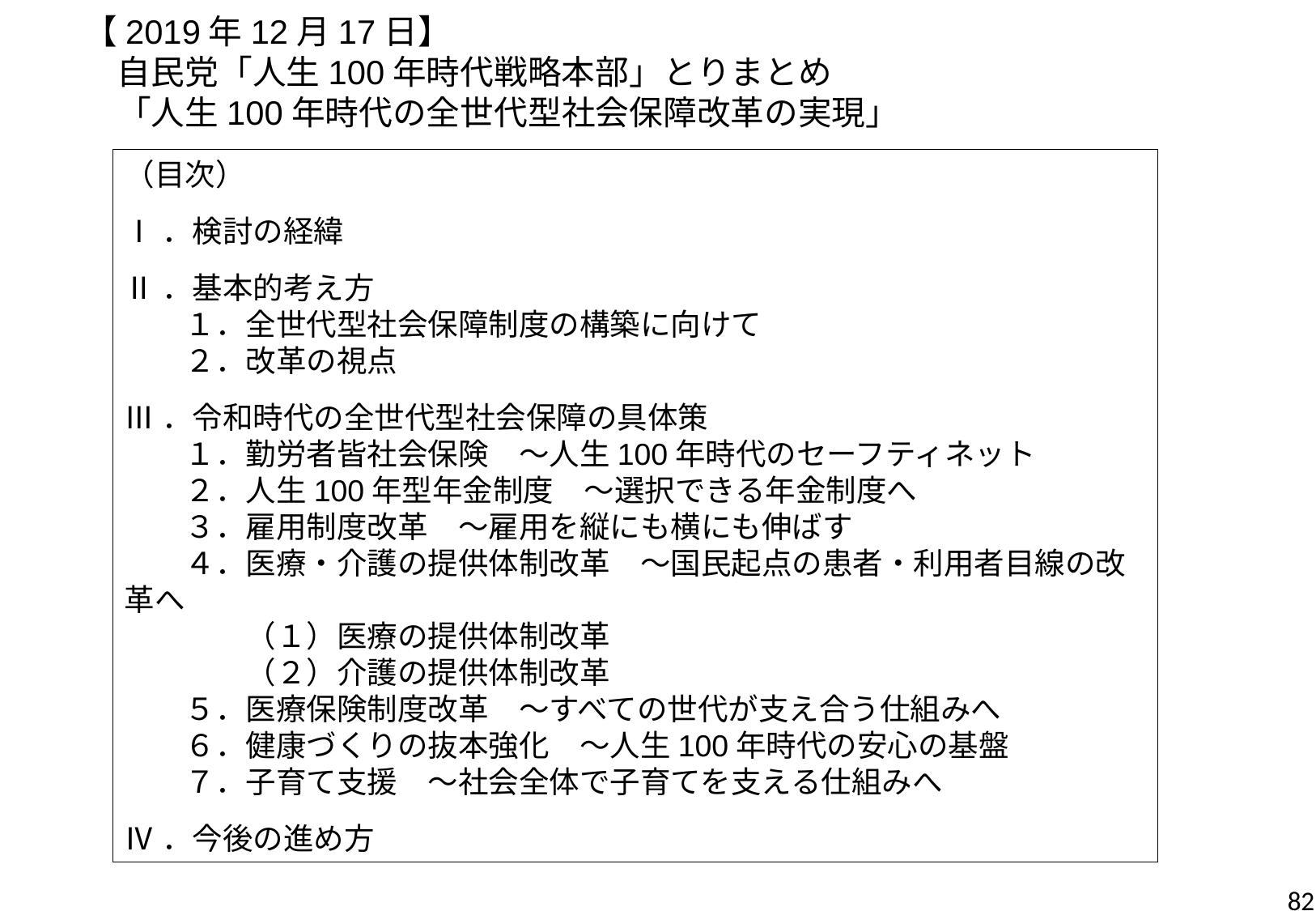

【2019年12月17日】
　自民党「人生100年時代戦略本部」とりまとめ
　「人生100年時代の全世代型社会保障改革の実現」
（目次）
Ⅰ．検討の経緯
Ⅱ．基本的考え方
　　１．全世代型社会保障制度の構築に向けて
　　２．改革の視点
Ⅲ．令和時代の全世代型社会保障の具体策
　　１．勤労者皆社会保険　～人生100年時代のセーフティネット
　　２．人生100年型年金制度　～選択できる年金制度へ
　　３．雇用制度改革　～雇用を縦にも横にも伸ばす
　　４．医療・介護の提供体制改革　～国民起点の患者・利用者目線の改革へ
　　　　（１）医療の提供体制改革
　　　　（２）介護の提供体制改革
　　５．医療保険制度改革　～すべての世代が支え合う仕組みへ
　　６．健康づくりの抜本強化　～人生100年時代の安心の基盤
　　７．子育て支援　～社会全体で子育てを支える仕組みへ
Ⅳ．今後の進め方
82